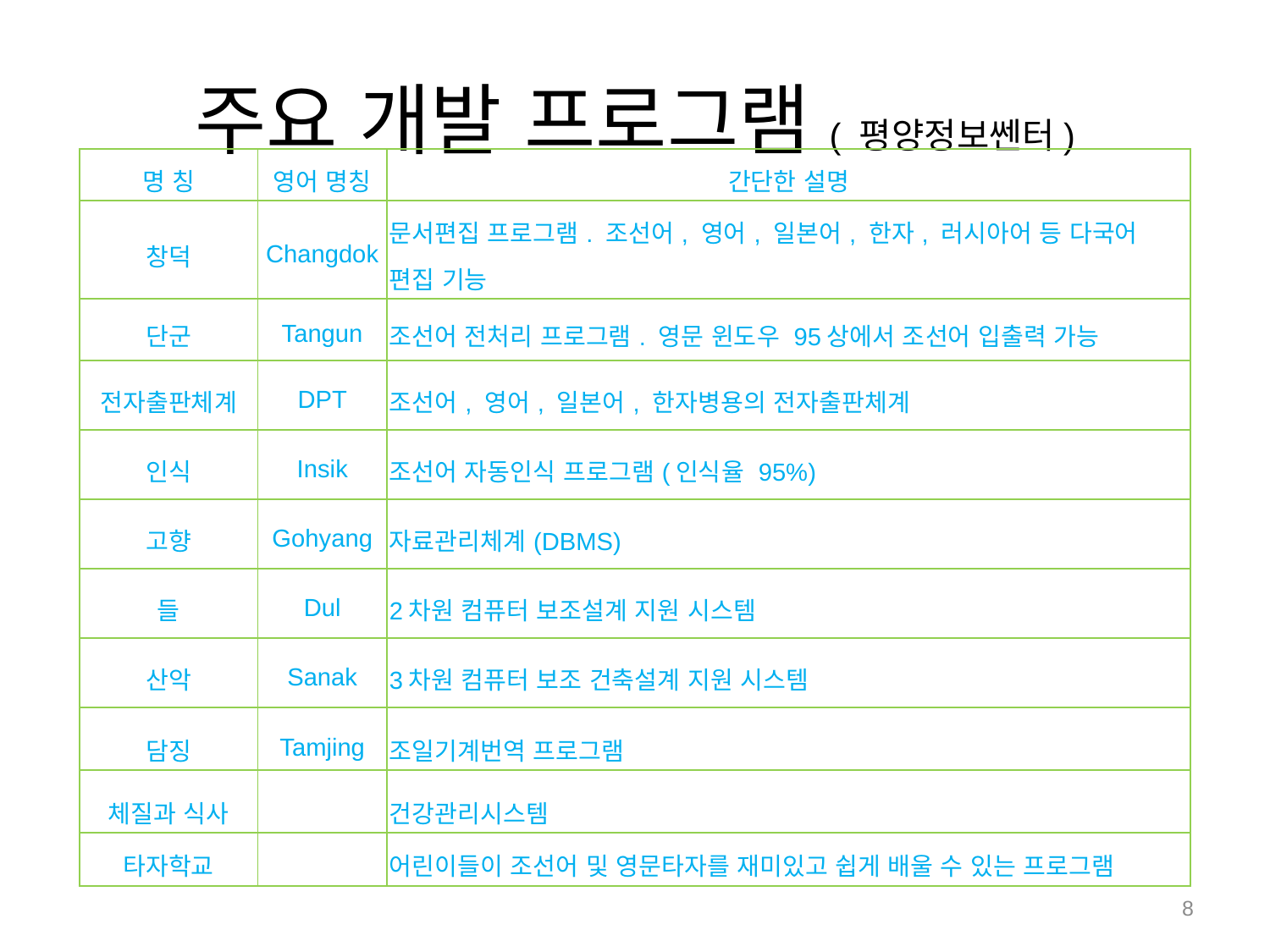

# 주요 개발 프로그램( 평양정보쎈터)
| 명 칭 | 영어 명칭 | 간단한 설명 |
| --- | --- | --- |
| 창덕 | Changdok | 문서편집 프로그램. 조선어, 영어, 일본어, 한자, 러시아어 등 다국어 편집 기능 |
| 단군 | Tangun | 조선어 전처리 프로그램. 영문 윈도우 95상에서 조선어 입출력 가능 |
| 전자출판체계 | DPT | 조선어, 영어, 일본어, 한자병용의 전자출판체계 |
| 인식 | Insik | 조선어 자동인식 프로그램(인식율 95%) |
| 고향 | Gohyang | 자료관리체계(DBMS) |
| 들 | Dul | 2차원 컴퓨터 보조설계 지원 시스템 |
| 산악 | Sanak | 3차원 컴퓨터 보조 건축설계 지원 시스템 |
| 담징 | Tamjing | 조일기계번역 프로그램 |
| 체질과 식사 |  | 건강관리시스템 |
| 타자학교 |  | 어린이들이 조선어 및 영문타자를 재미있고 쉽게 배울 수 있는 프로그램 |
8